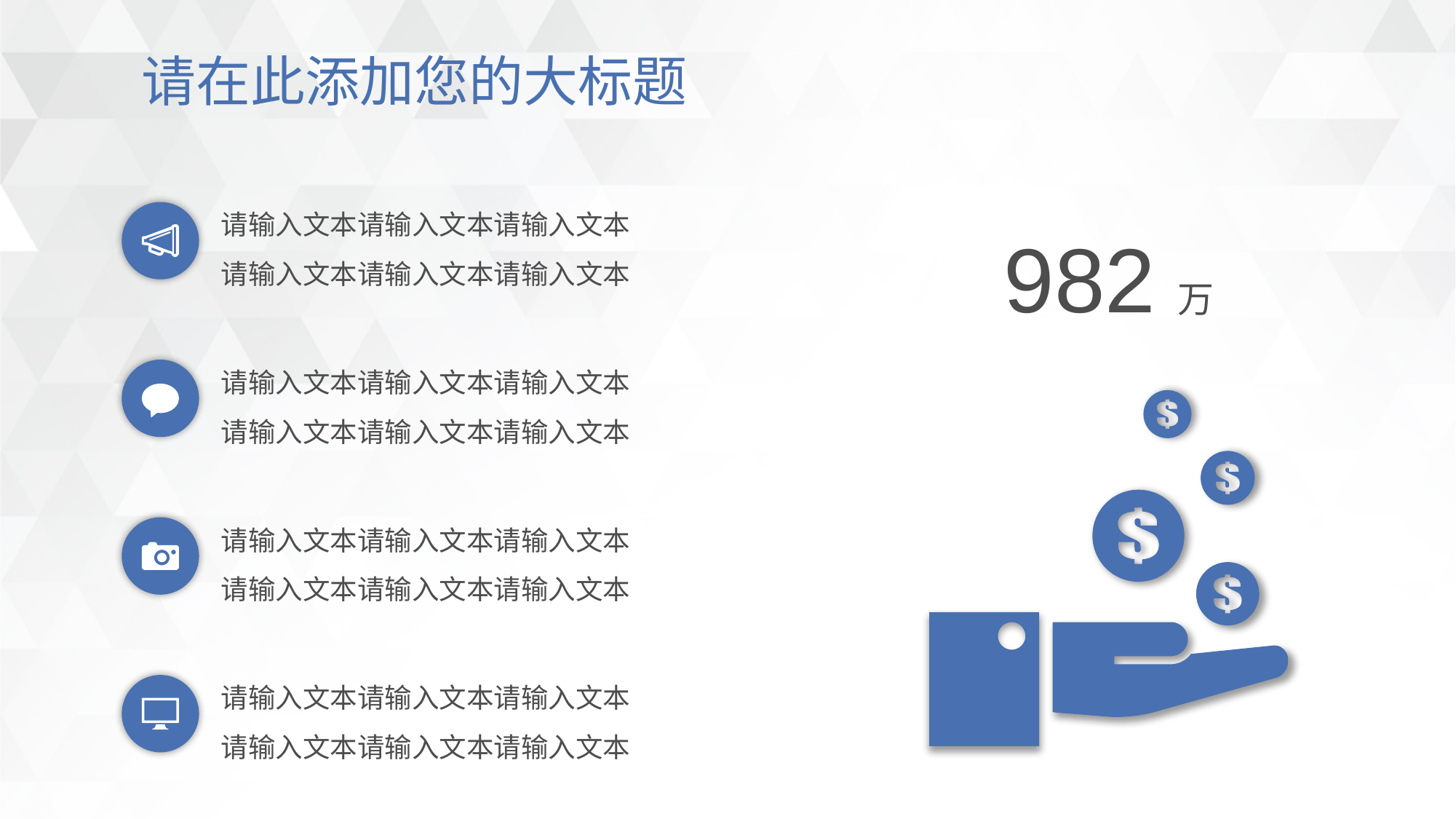

# 请在此添加您的大标题
请输入文本请输入文本请输入文本请输入文本请输入文本请输入文本

982万

请输入文本请输入文本请输入文本请输入文本请输入文本请输入文本

请输入文本请输入文本请输入文本请输入文本请输入文本请输入文本

请输入文本请输入文本请输入文本请输入文本请输入文本请输入文本